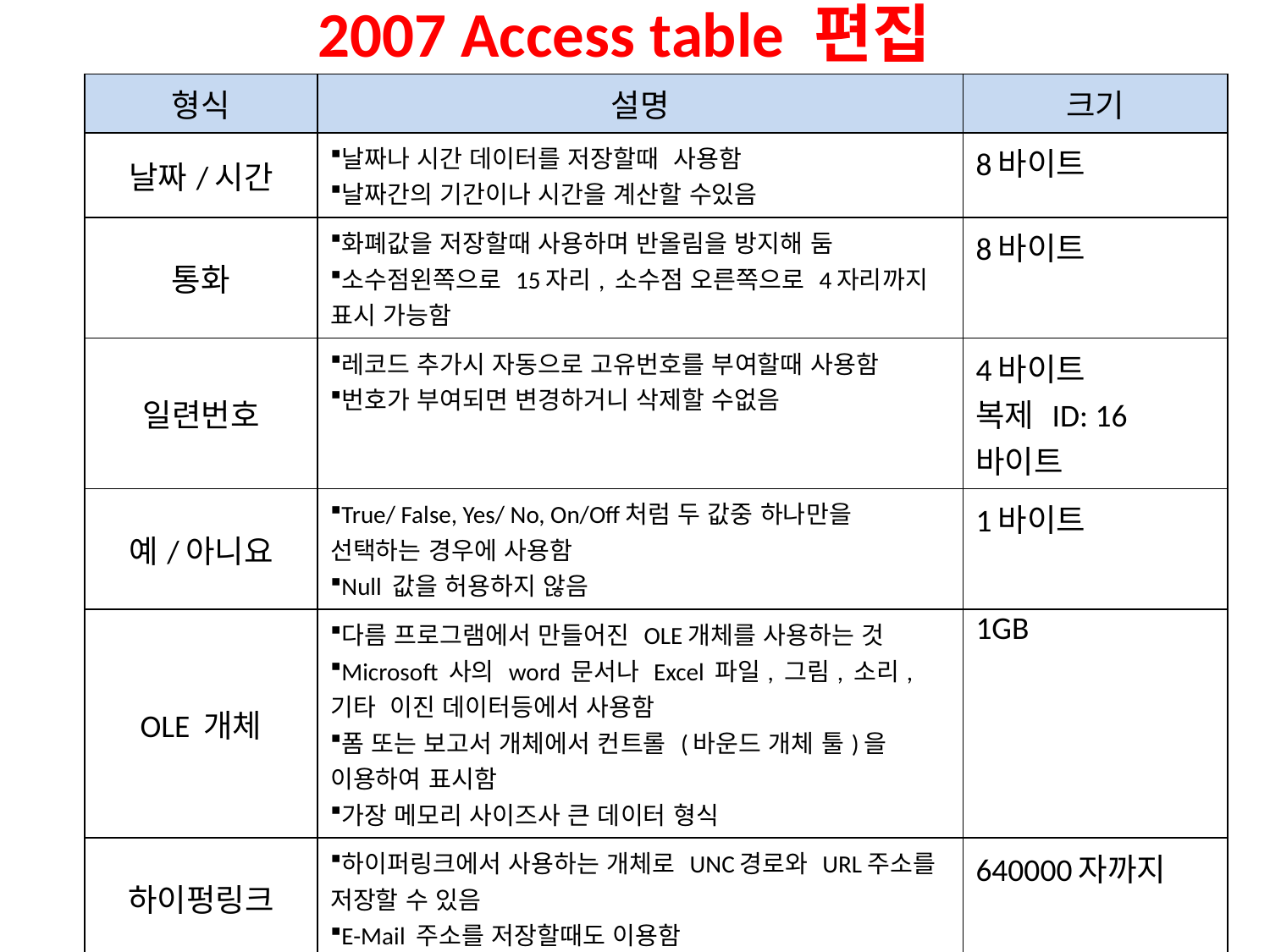

2007 Access table 편집
| 형식 | 설명 | 크기 |
| --- | --- | --- |
| 날짜/시간 | 날짜나 시간 데이터를 저장할때 사용함 날짜간의 기간이나 시간을 계산할 수있음 | 8바이트 |
| 통화 | 화폐값을 저장할때 사용하며 반올림을 방지해 둠 소수점왼쪽으로 15자리, 소수점 오른쪽으로 4자리까지 표시 가능함 | 8바이트 |
| 일련번호 | 레코드 추가시 자동으로 고유번호를 부여할때 사용함 번호가 부여되면 변경하거니 삭제할 수없음 | 4바이트 복제 ID: 16바이트 |
| 예/아니요 | True/ False, Yes/ No, On/Off처럼 두 값중 하나만을 선택하는 경우에 사용함 Null 값을 허용하지 않음 | 1바이트 |
| OLE 개체 | 다름 프로그램에서 만들어진 OLE개체를 사용하는 것 Microsoft 사의 word 문서나 Excel 파일, 그림, 소리,기타 이진 데이터등에서 사용함 폼 또는 보고서 개체에서 컨트롤 (바운드 개체 툴)을 이용하여 표시함 가장 메모리 사이즈사 큰 데이터 형식 | 1GB |
| 하이펑링크 | 하이퍼링크에서 사용하는 개체로 UNC경로와 URL주소를 저장할 수 있음 E-Mail 주소를 저장할때도 이용함 | 640000자까지 |
| 조회마법사 | 필드에 값을 직접 입력하지 않고 다른 테이블에서 값을 선택할때 사용함 콤보상자를 사용하여 목록에서 값을 선택하는 필드를 만들때 사용함 | 4바이트 |